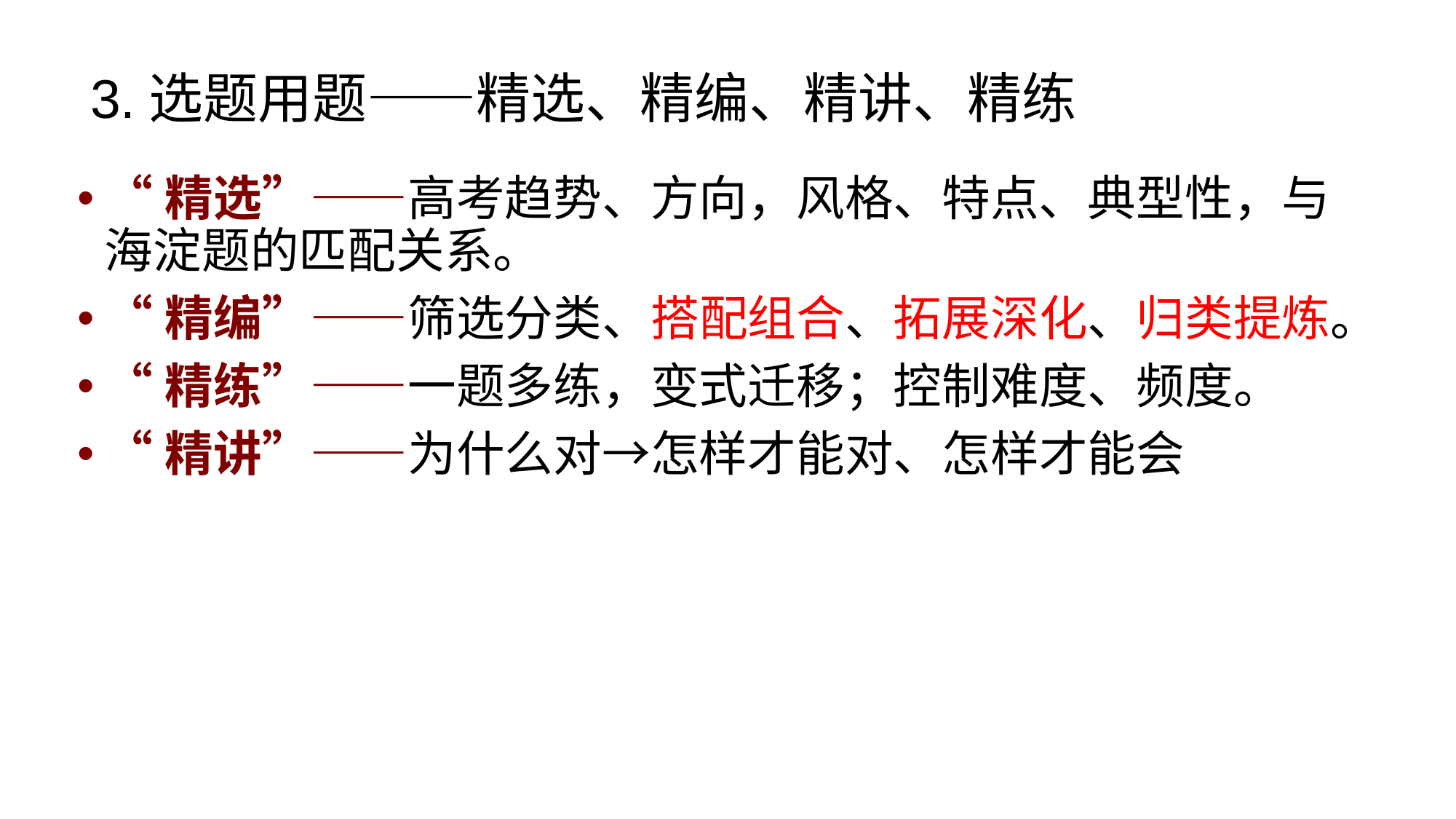

# 3.选题用题——精选、精编、精讲、精练
“精选”——高考趋势、方向，风格、特点、典型性，与海淀题的匹配关系。
“精编”——筛选分类、搭配组合、拓展深化、归类提炼。
“精练”——一题多练，变式迁移；控制难度、频度。
“精讲”——为什么对→怎样才能对、怎样才能会